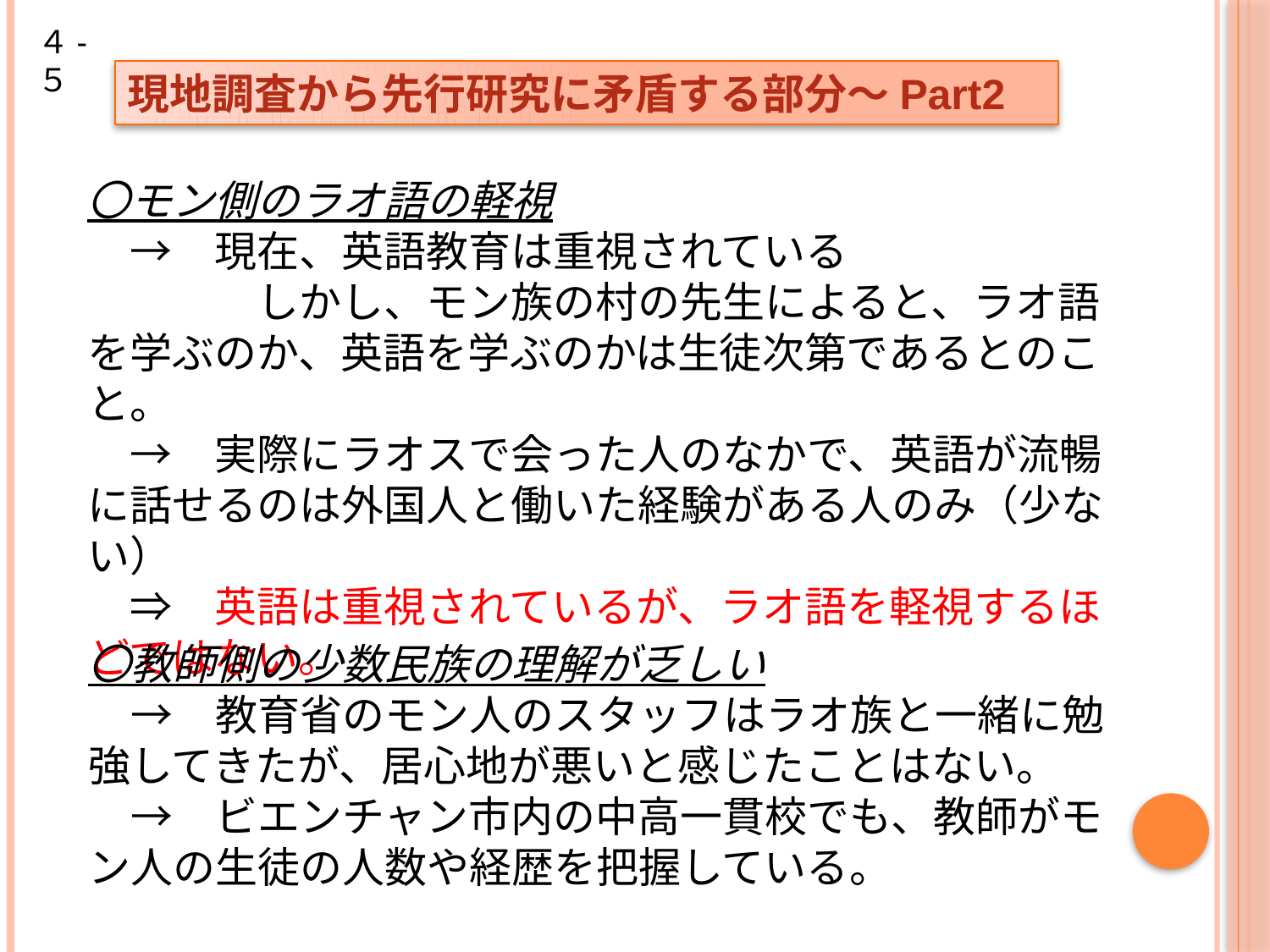

４-５
現地調査から先行研究に矛盾する部分～Part2
〇モン側のラオ語の軽視
　→　現在、英語教育は重視されている
　　　　しかし、モン族の村の先生によると、ラオ語を学ぶのか、英語を学ぶのかは生徒次第であるとのこと。
　→　実際にラオスで会った人のなかで、英語が流暢に話せるのは外国人と働いた経験がある人のみ（少ない）
　⇒　英語は重視されているが、ラオ語を軽視するほどではない。
〇教師側の少数民族の理解が乏しい
　→　教育省のモン人のスタッフはラオ族と一緒に勉強してきたが、居心地が悪いと感じたことはない。
　→　ビエンチャン市内の中高一貫校でも、教師がモン人の生徒の人数や経歴を把握している。